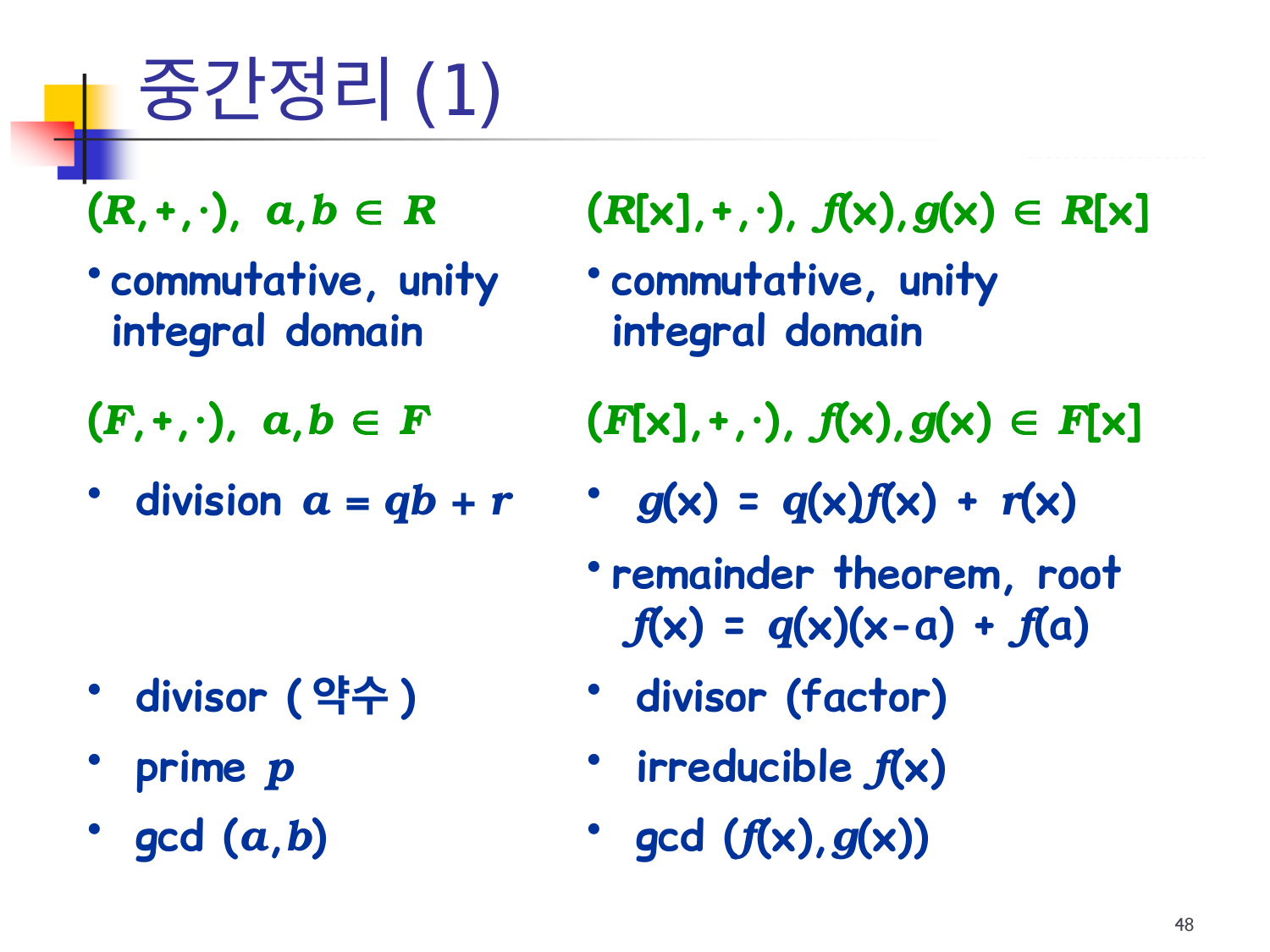

중간정리(1)
(R,+,·), a,b ∈ R
(R[x],+,·), f(x),g(x) ∈ R[x]
commutative, unity integral domain
commutative, unity integral domain
(F,+,·), a,b ∈ F
(F[x],+,·), f(x),g(x) ∈ F[x]
 division a = qb + r
 g(x) = q(x)f(x) + r(x)
remainder theorem, root   f(x) = q(x)(x-a) + f(a)
 divisor (약수)
 divisor (factor)
 prime p
 irreducible f(x)
 gcd (a,b)
 gcd (f(x),g(x))
48